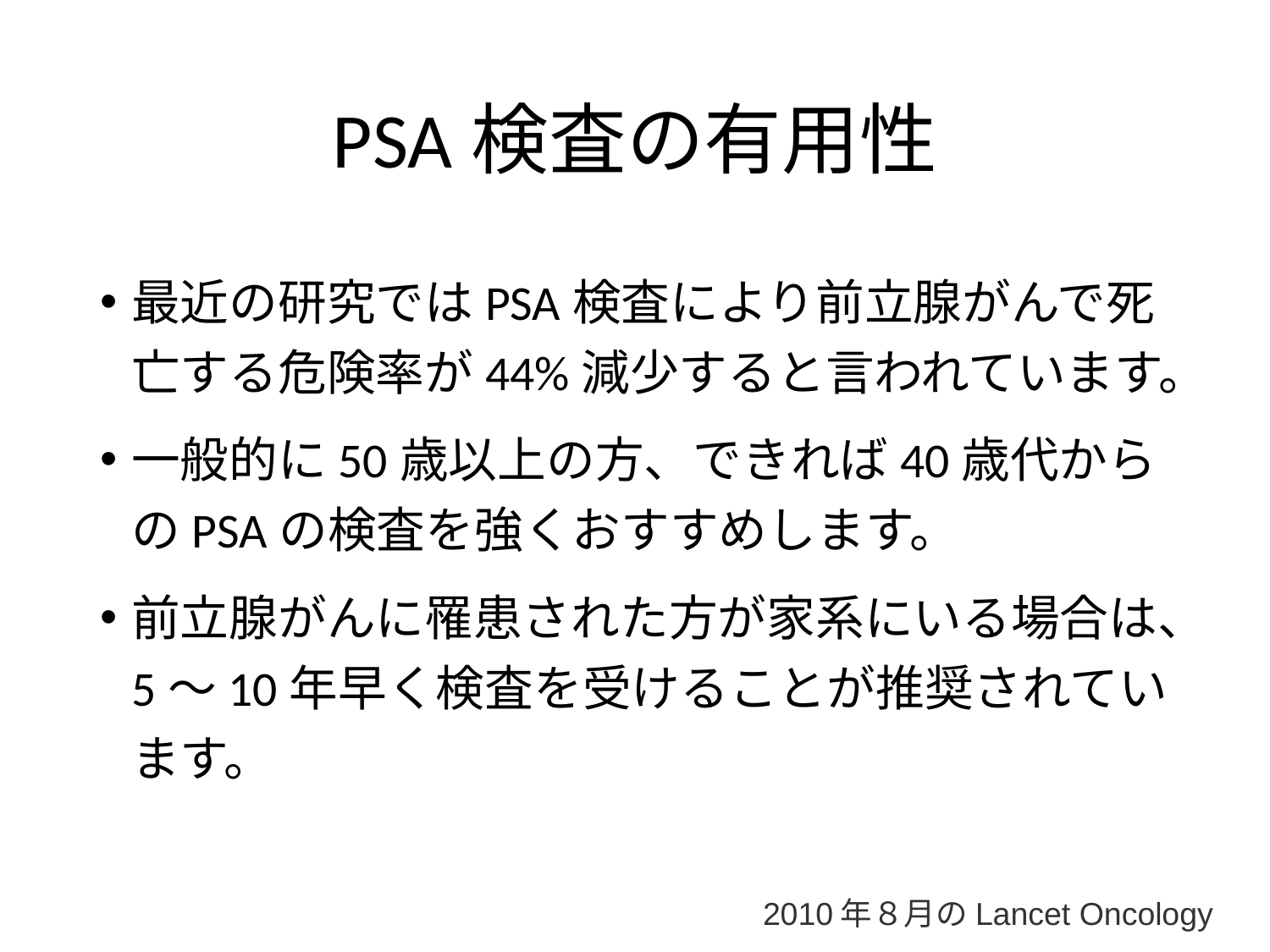

# PSA検査の有用性
最近の研究ではPSA検査により前立腺がんで死亡する危険率が44%減少すると言われています。
一般的に50歳以上の方、できれば40歳代からのPSAの検査を強くおすすめします。
前立腺がんに罹患された方が家系にいる場合は、5～10年早く検査を受けることが推奨されています。

2010年８月のLancet Oncology